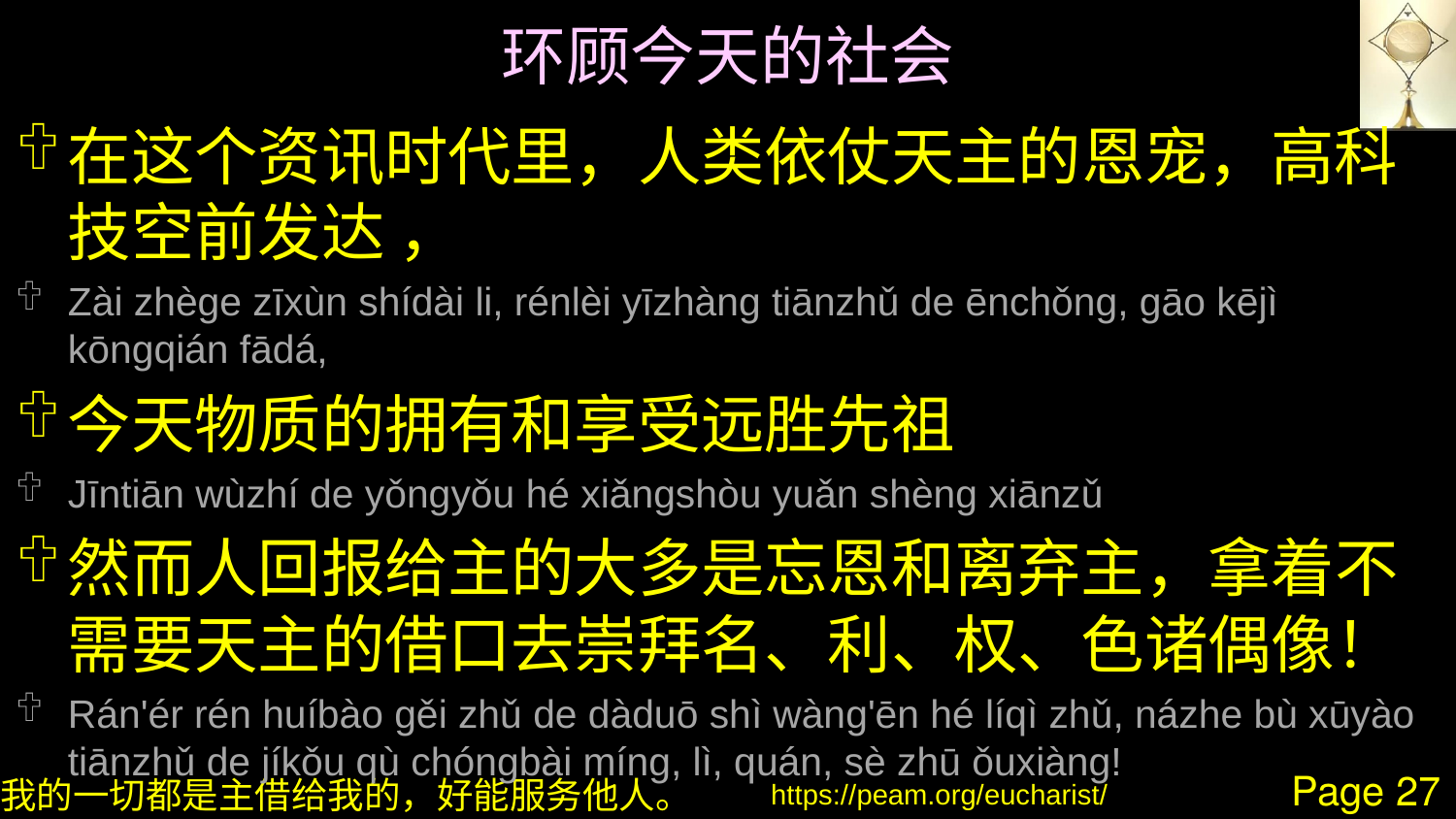

# 环顾今天的社会
在这个资讯时代里，人类依仗天主的恩宠，高科技空前发达 ，
Zài zhège zīxùn shídài li, rénlèi yīzhàng tiānzhǔ de ēnchǒng, gāo kējì kōngqián fādá,
今天物质的拥有和享受远胜先祖
Jīntiān wùzhí de yǒngyǒu hé xiǎngshòu yuǎn shèng xiānzǔ
然而人回报给主的大多是忘恩和离弃主，拿着不需要天主的借口去崇拜名、利、权、色诸偶像！
Rán'ér rén huíbào gěi zhǔ de dàduō shì wàng'ēn hé líqì zhǔ, názhe bù xūyào tiānzhǔ de jíkǒu qù chóngbài míng, lì, quán, sè zhū ǒuxiàng!